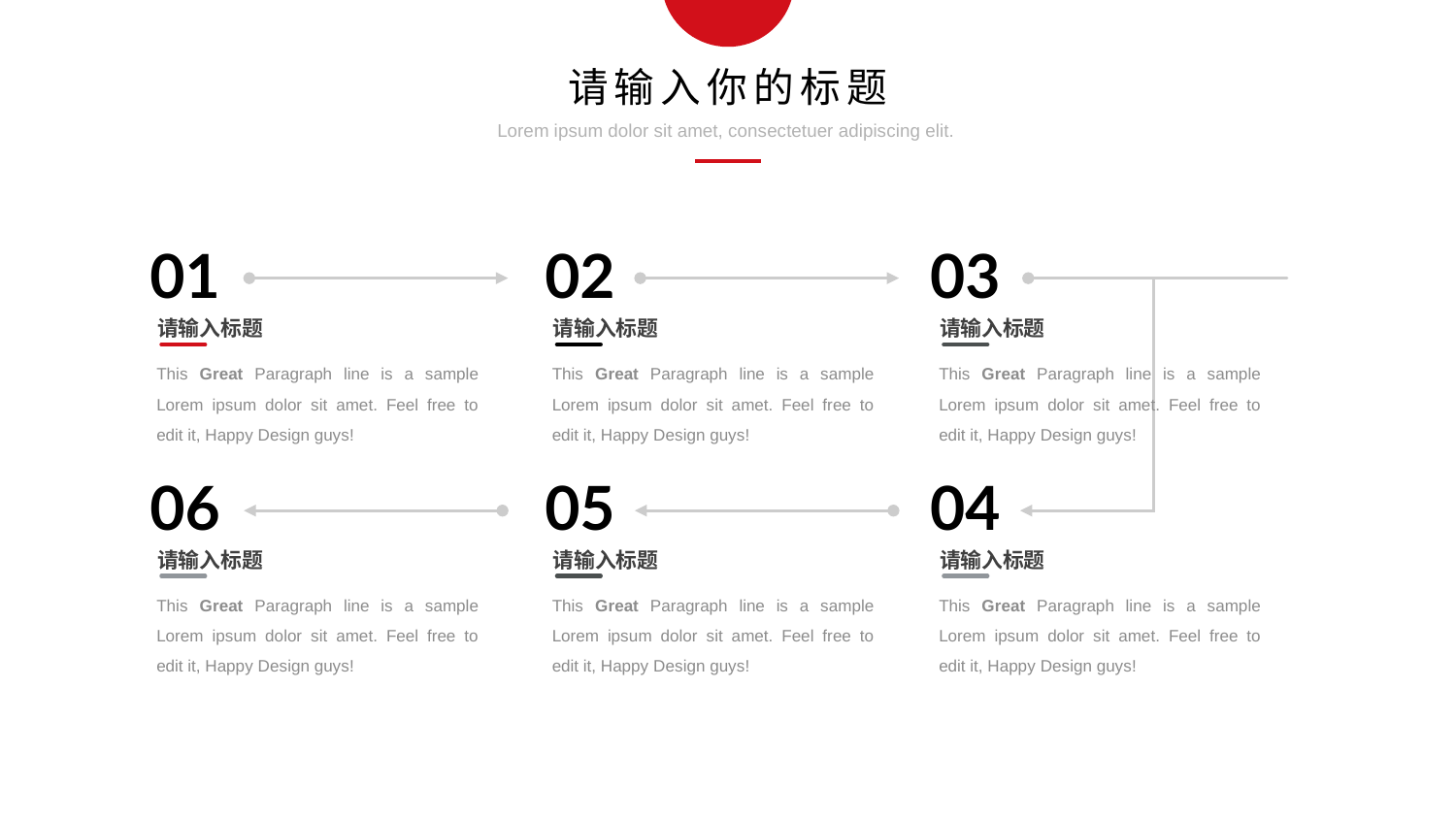

请输入你的标题
Lorem ipsum dolor sit amet, consectetuer adipiscing elit.
01
02
03
请输入标题
请输入标题
请输入标题
This Great Paragraph line is a sample Lorem ipsum dolor sit amet. Feel free to edit it, Happy Design guys!
This Great Paragraph line is a sample Lorem ipsum dolor sit amet. Feel free to edit it, Happy Design guys!
This Great Paragraph line is a sample Lorem ipsum dolor sit amet. Feel free to edit it, Happy Design guys!
06
05
04
请输入标题
请输入标题
请输入标题
This Great Paragraph line is a sample Lorem ipsum dolor sit amet. Feel free to edit it, Happy Design guys!
This Great Paragraph line is a sample Lorem ipsum dolor sit amet. Feel free to edit it, Happy Design guys!
This Great Paragraph line is a sample Lorem ipsum dolor sit amet. Feel free to edit it, Happy Design guys!